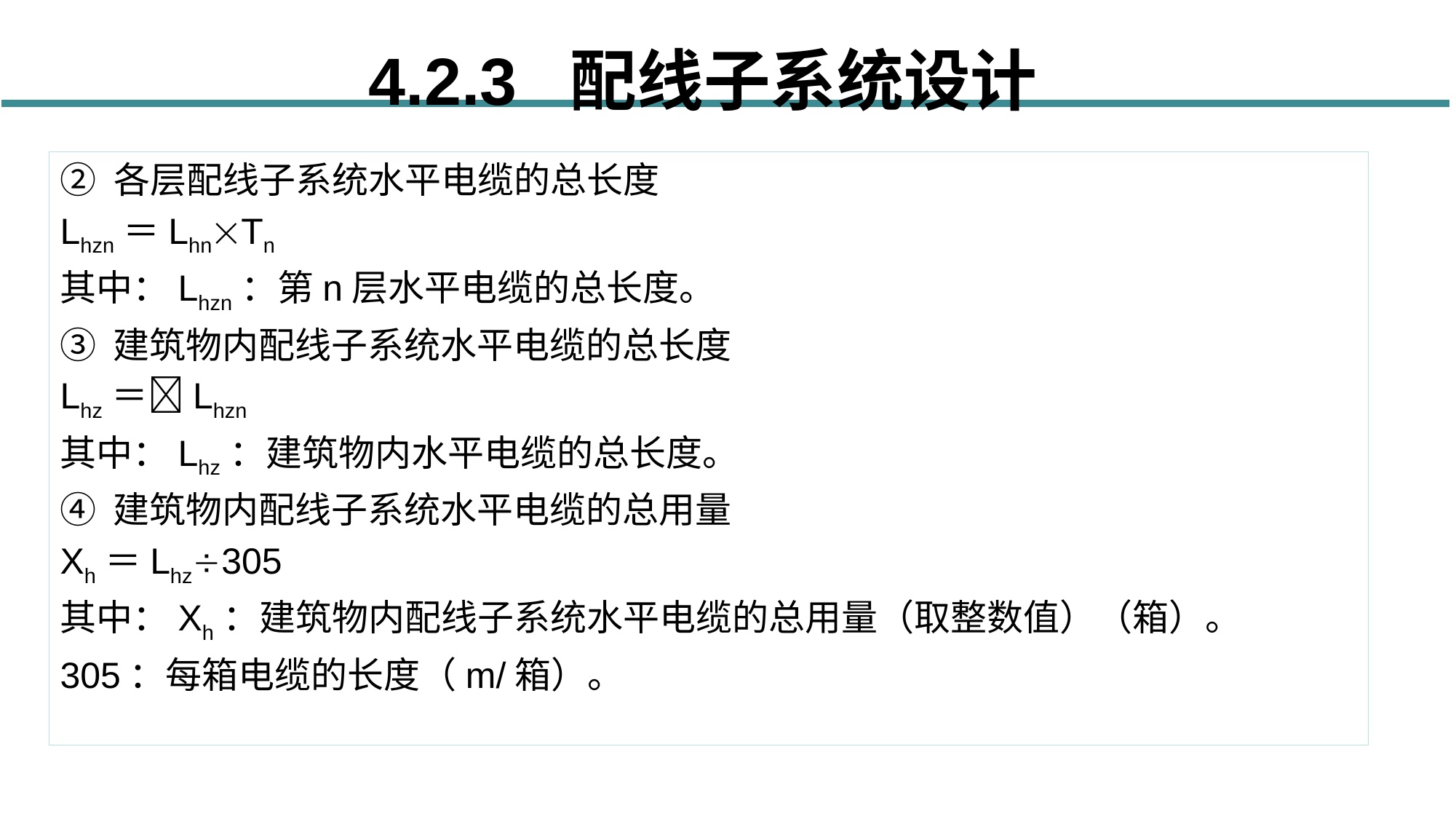

# 4.2.3  配线子系统设计
② 各层配线子系统水平电缆的总长度
Lhzn＝Lhn×Tn
其中：Lhzn：第n层水平电缆的总长度。
③ 建筑物内配线子系统水平电缆的总长度
Lhz＝∑Lhzn
其中：Lhz：建筑物内水平电缆的总长度。
④ 建筑物内配线子系统水平电缆的总用量
Xh＝Lhz÷305
其中：Xh：建筑物内配线子系统水平电缆的总用量（取整数值）（箱）。
305：每箱电缆的长度（m/箱）。